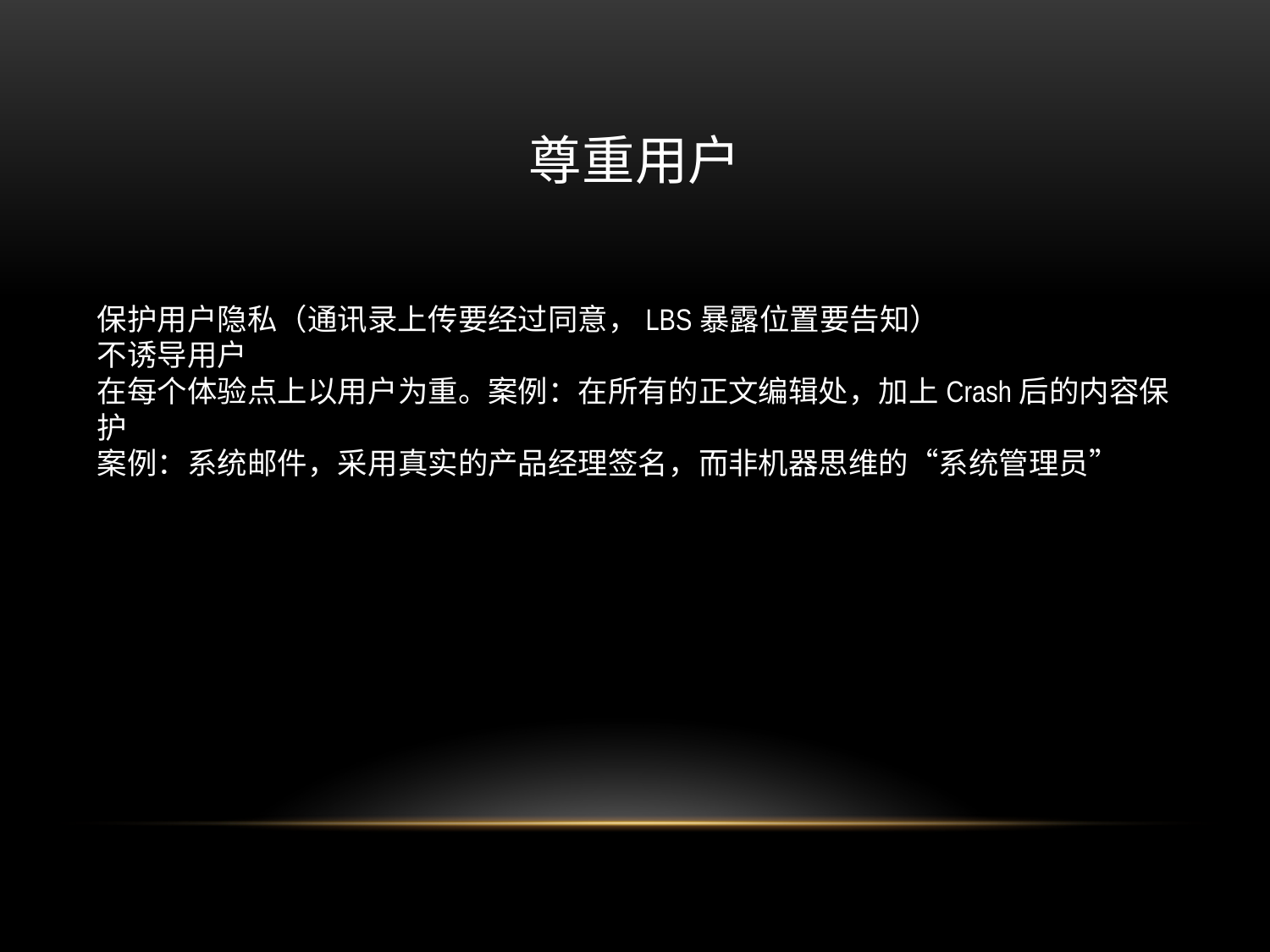

# 尊重用户

保护用户隐私（通讯录上传要经过同意，LBS暴露位置要告知）
不诱导用户
在每个体验点上以用户为重。案例：在所有的正文编辑处，加上Crash后的内容保护
案例：系统邮件，采用真实的产品经理签名，而非机器思维的“系统管理员”